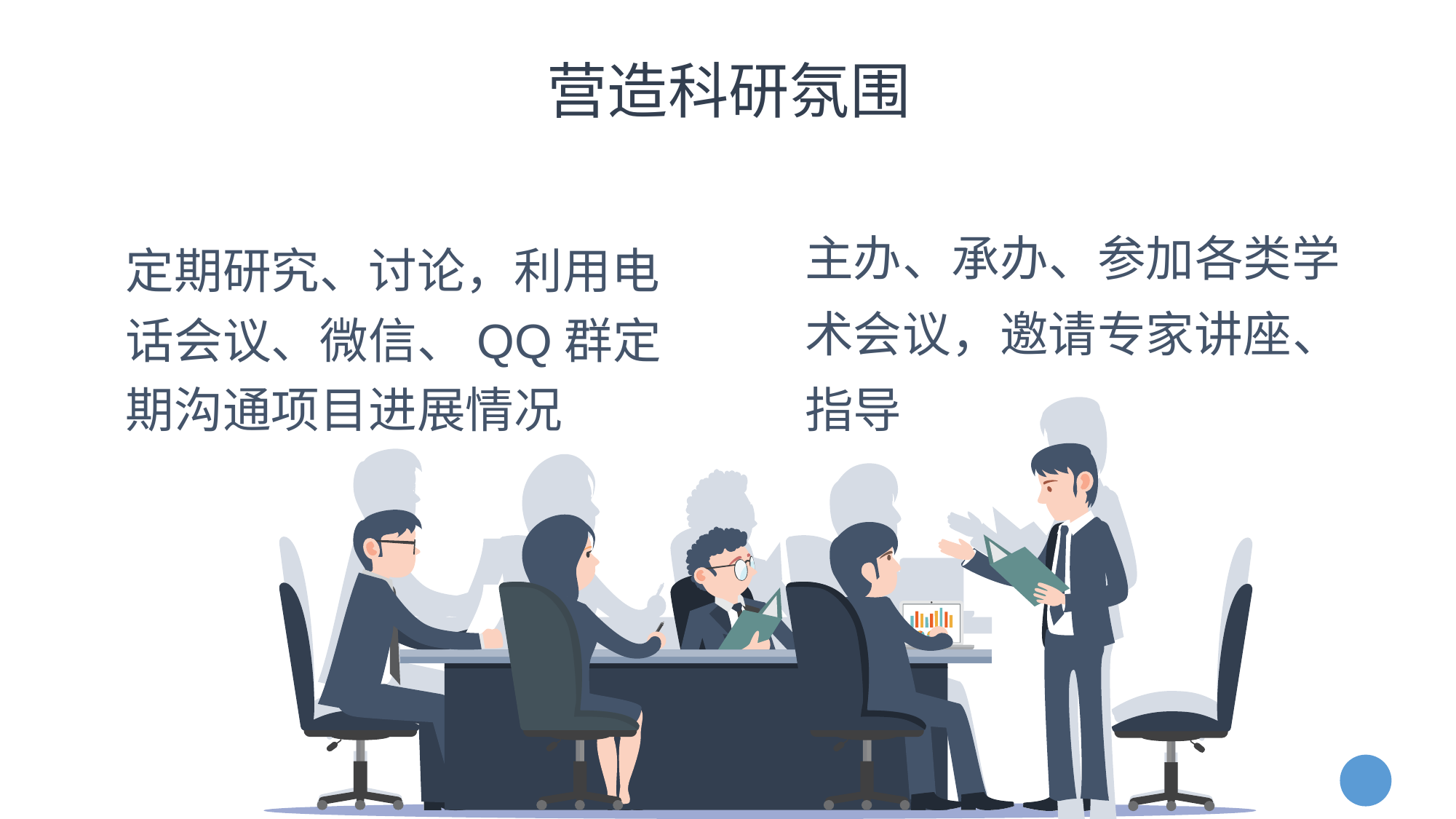

# 营造科研氛围
主办、承办、参加各类学术会议，邀请专家讲座、指导
定期研究、讨论，利用电话会议、微信、QQ群定期沟通项目进展情况

30